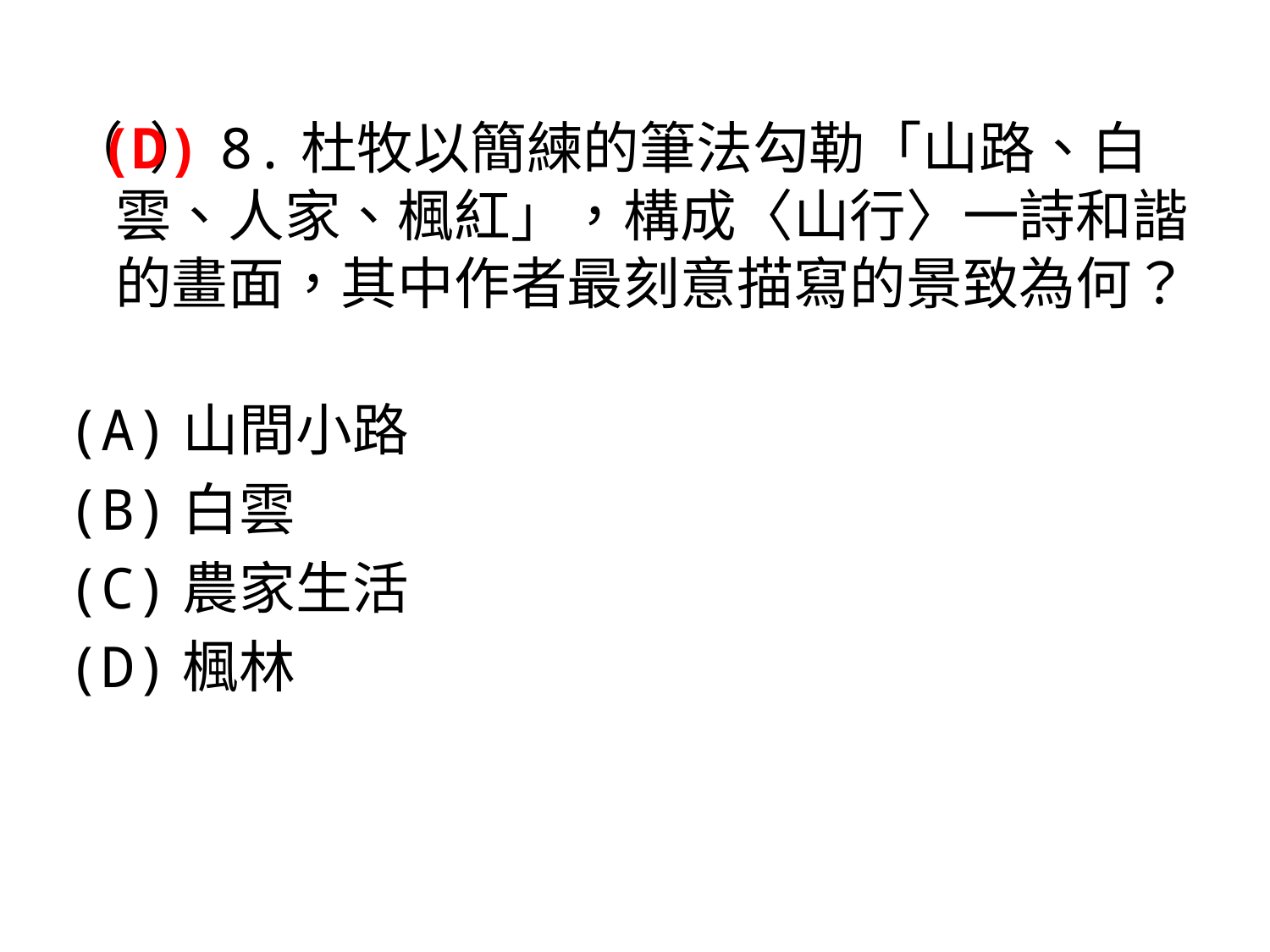

（  ）8.杜牧以簡練的筆法勾勒「山路、白雲、人家、楓紅」，構成〈山行〉一詩和諧的畫面，其中作者最刻意描寫的景致為何？
(A)山間小路
(B)白雲
(C)農家生活
(D)楓林
(D)